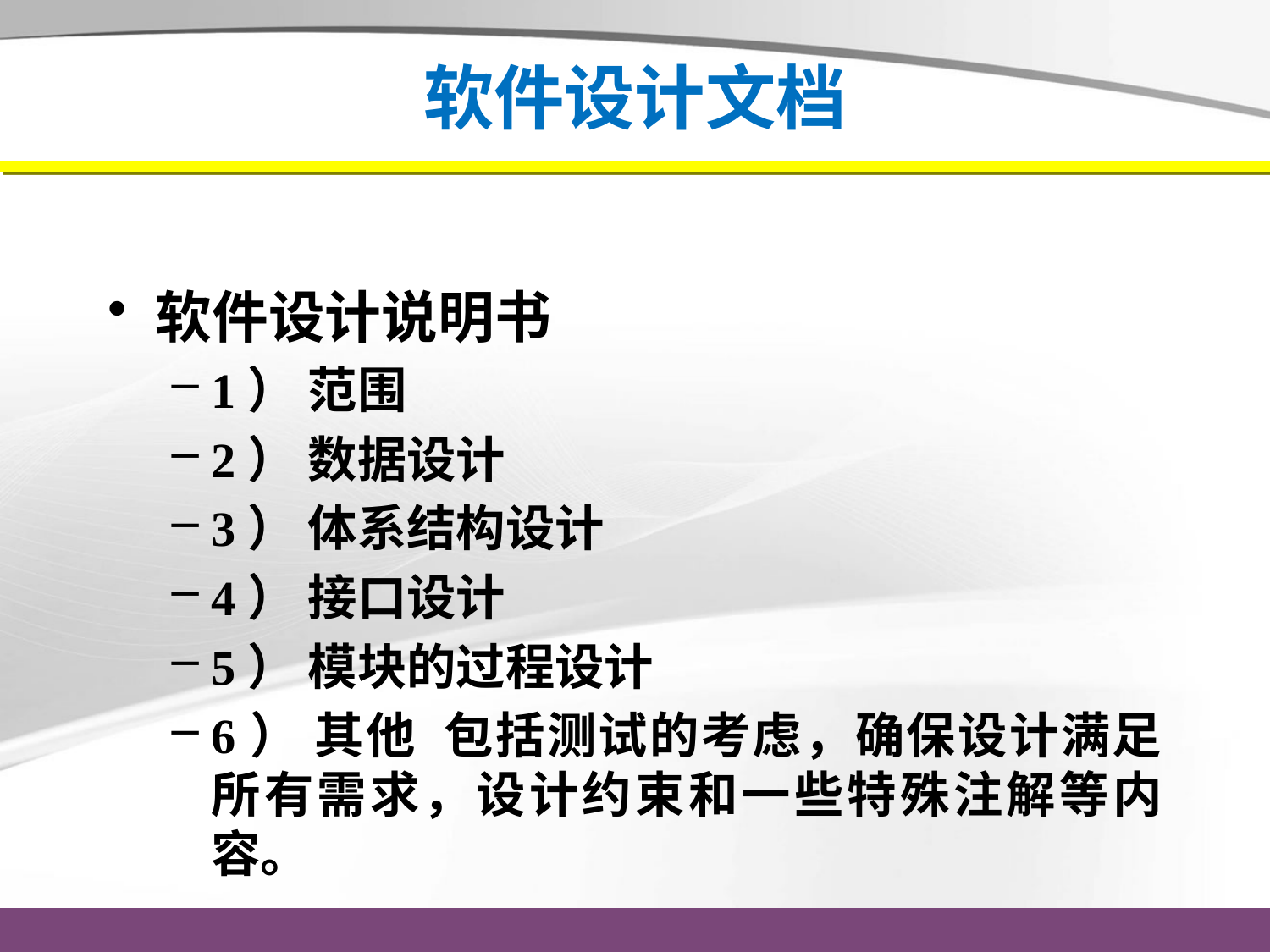

# 软件设计文档
软件设计说明书
1） 范围
2） 数据设计
3） 体系结构设计
4） 接口设计
5） 模块的过程设计
6） 其他  包括测试的考虑，确保设计满足所有需求，设计约束和一些特殊注解等内容。